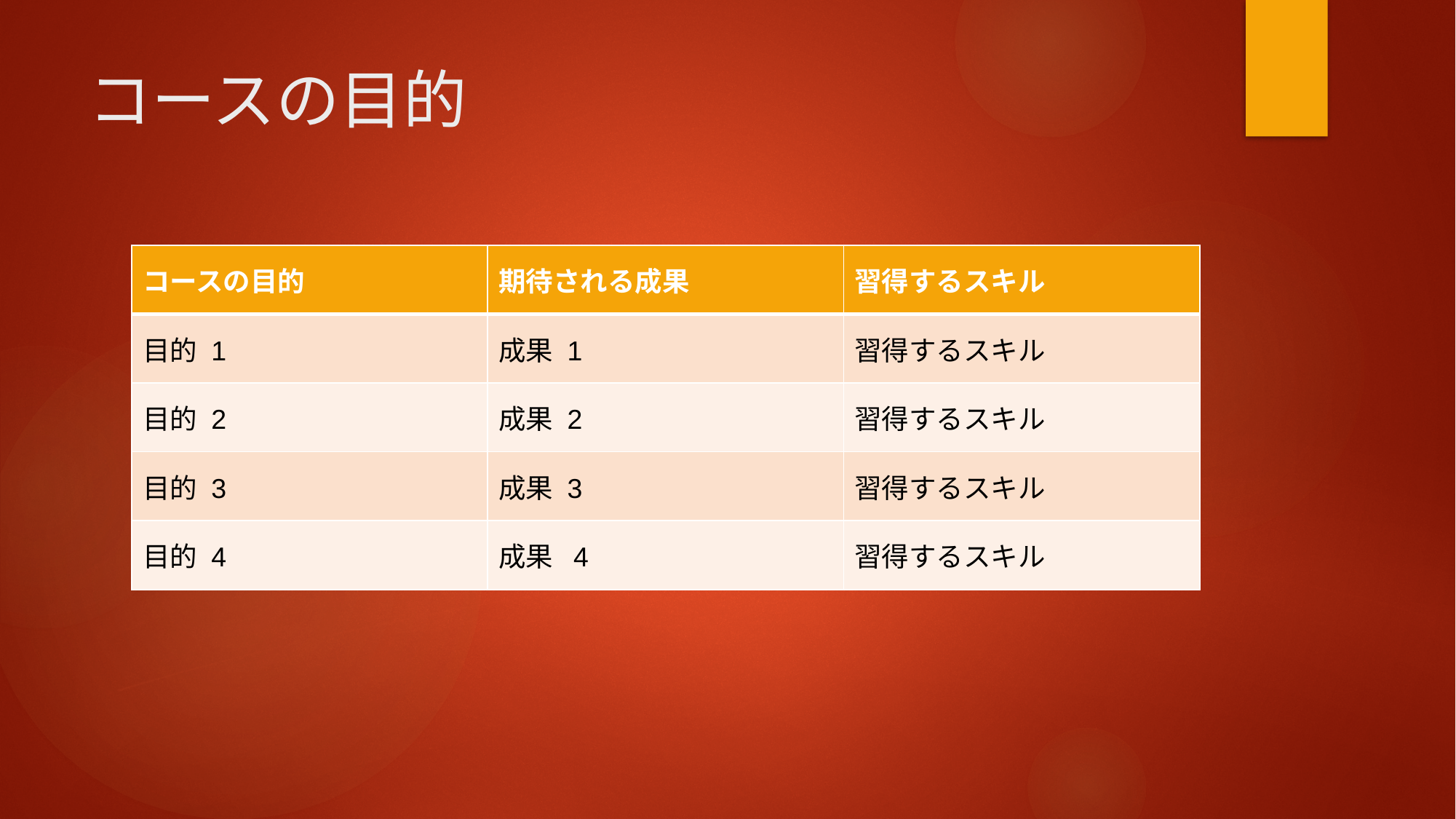

# コースの目的
| コースの目的 | 期待される成果 | 習得するスキル |
| --- | --- | --- |
| 目的 1 | 成果 1 | 習得するスキル |
| 目的 2 | 成果 2 | 習得するスキル |
| 目的 3 | 成果 3 | 習得するスキル |
| 目的 4 | 成果 4 | 習得するスキル |